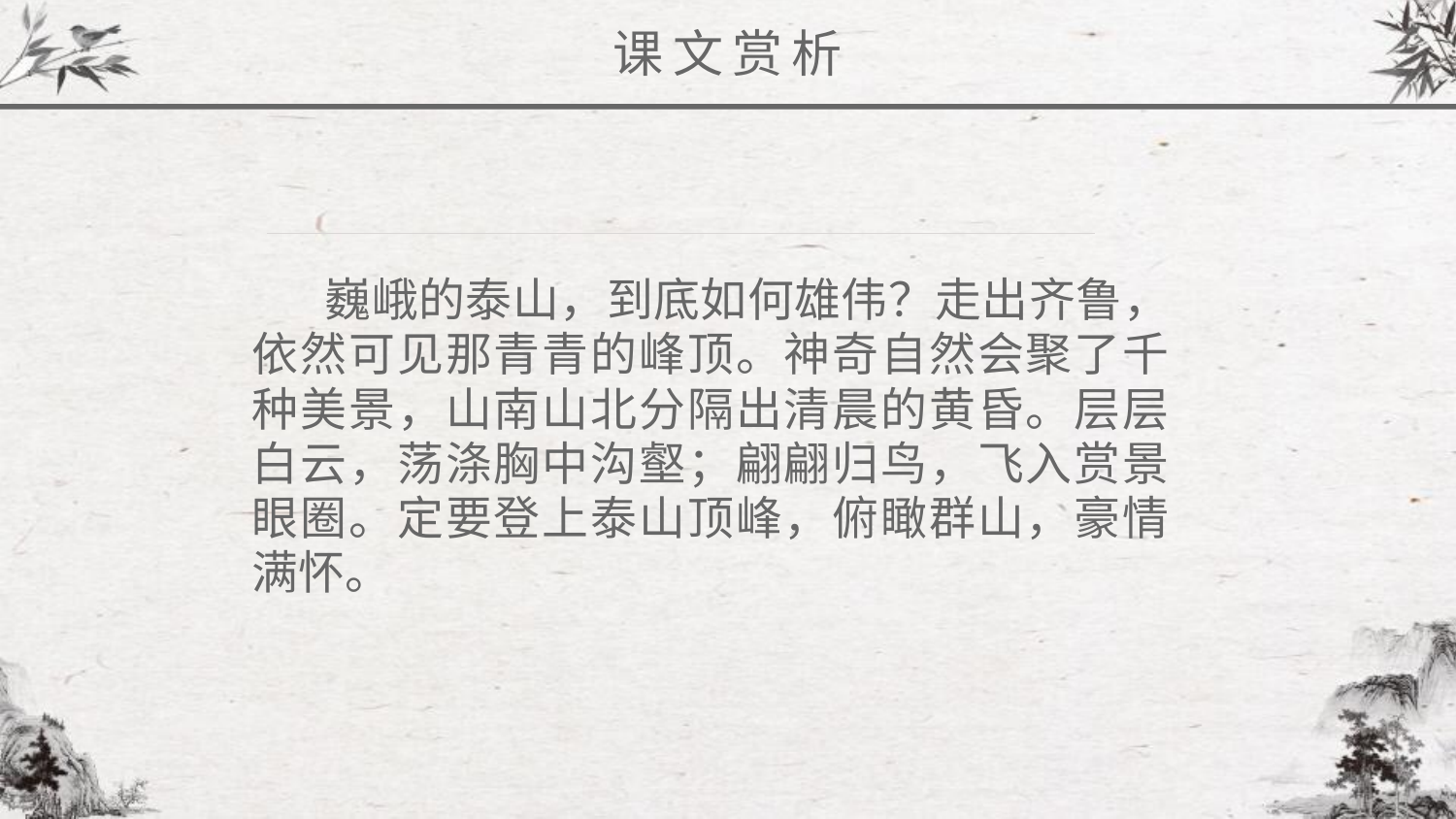

课文赏析

巍峨的泰山，到底如何雄伟？走出齐鲁，依然可见那青青的峰顶。神奇自然会聚了千种美景，山南山北分隔出清晨的黄昏。层层白云，荡涤胸中沟壑；翩翩归鸟，飞入赏景眼圈。定要登上泰山顶峰，俯瞰群山，豪情满怀。